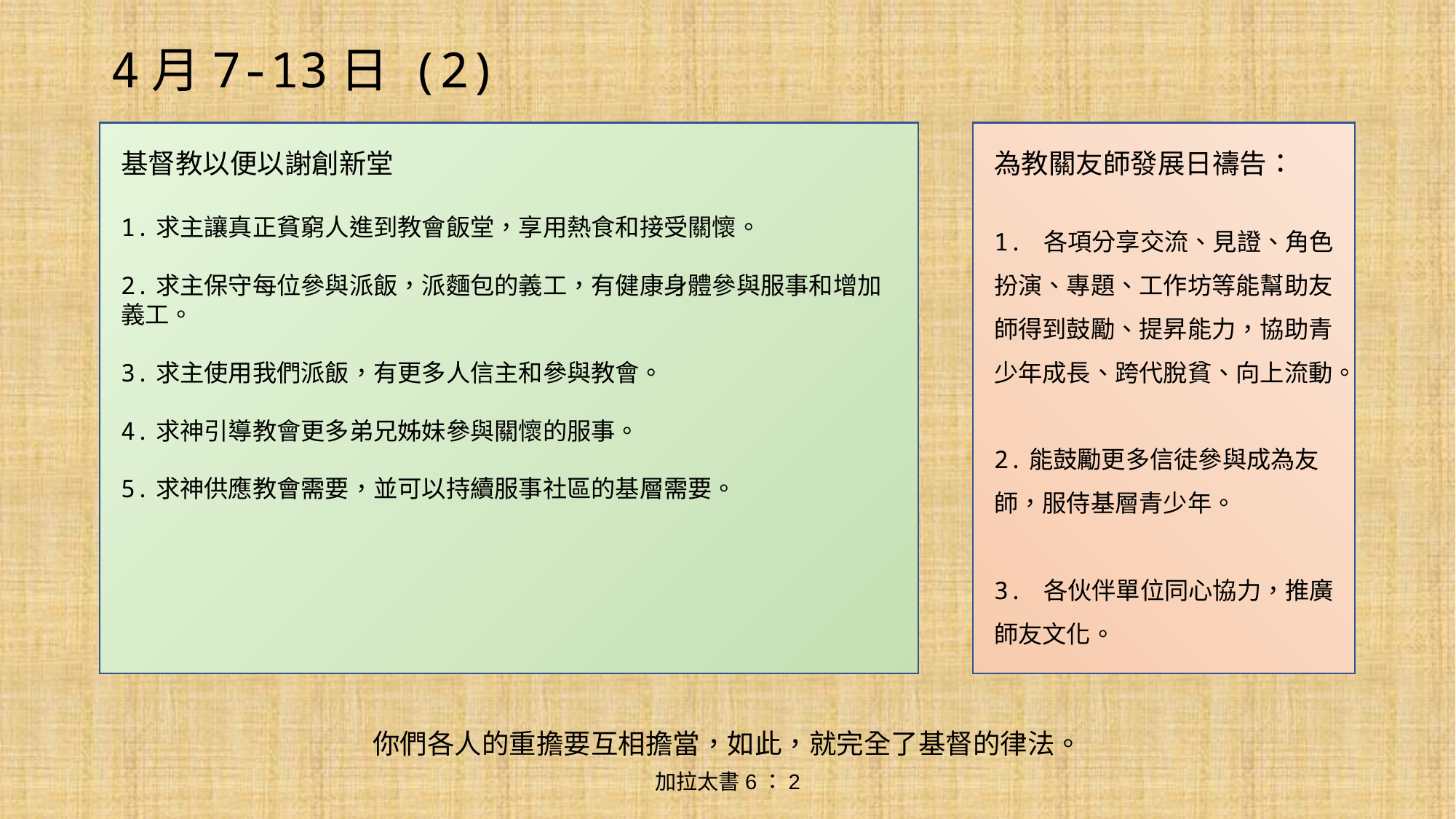

# 4月7-13日 (2)

基督教以便以謝創新堂

1.求主讓真正貧窮人進到教會飯堂，享用熱食和接受關懷。

2.求主保守每位參與派飯，派麵包的義工，有健康身體參與服事和增加義工。

3.求主使用我們派飯，有更多人信主和參與教會。

4.求神引導教會更多弟兄姊妹參與關懷的服事。

5.求神供應教會需要，並可以持續服事社區的基層需要。
為教關友師發展日禱告：

1. 各項分享交流、見證、角色扮演、專題、工作坊等能幫助友師得到鼓勵、提昇能力，協助青少年成長、跨代脫貧、向上流動。

2.能鼓勵更多信徒參與成為友師，服侍基層青少年。

3. 各伙伴單位同心協力，推廣師友文化。
你們各人的重擔要互相擔當，如此，就完全了基督的律法。
加拉太書6：2